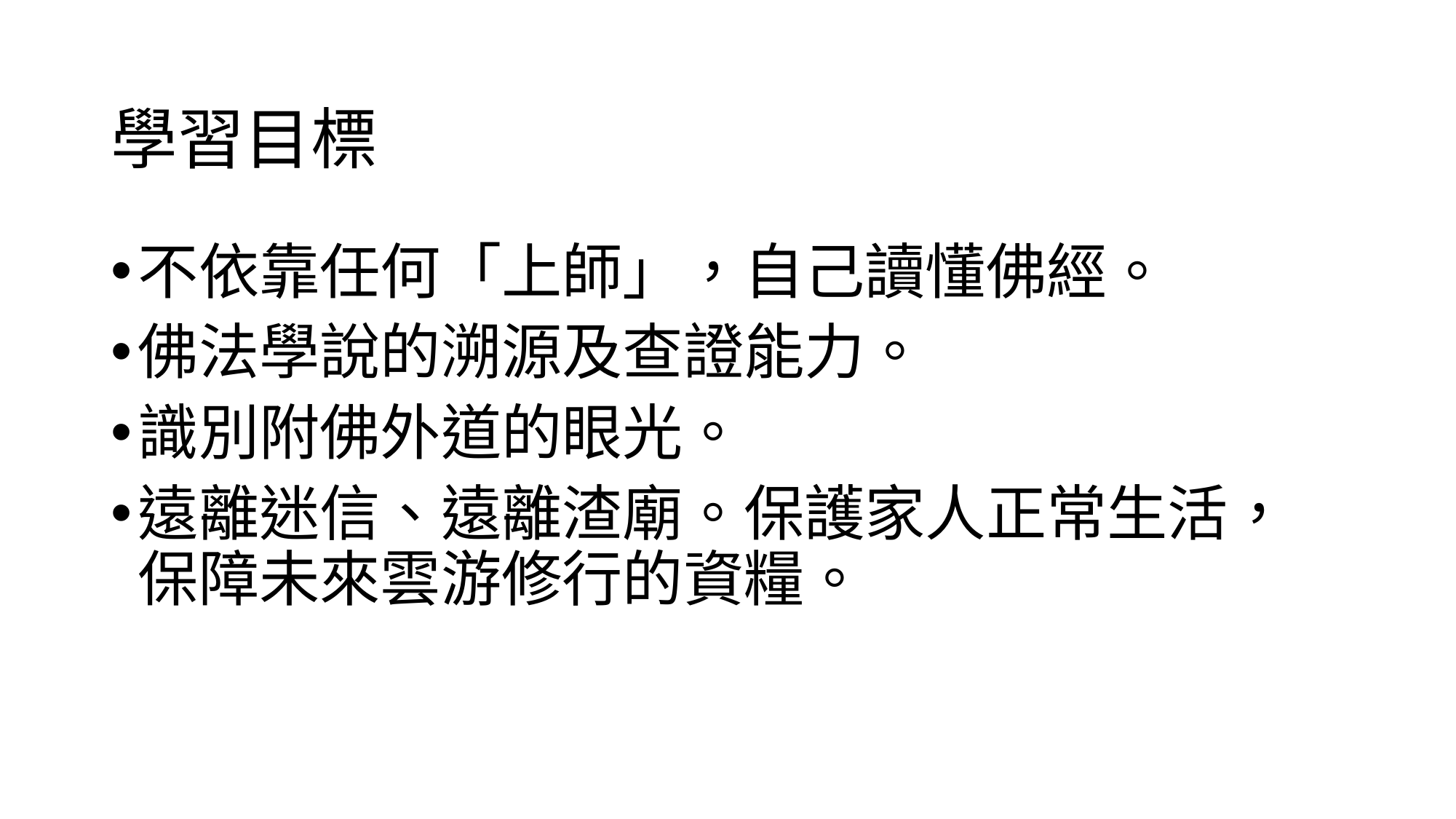

# 學習目標
不依靠任何「上師」，自己讀懂佛經。
佛法學說的溯源及查證能力。
識別附佛外道的眼光。
遠離迷信、遠離渣廟。保護家人正常生活，保障未來雲游修行的資糧。